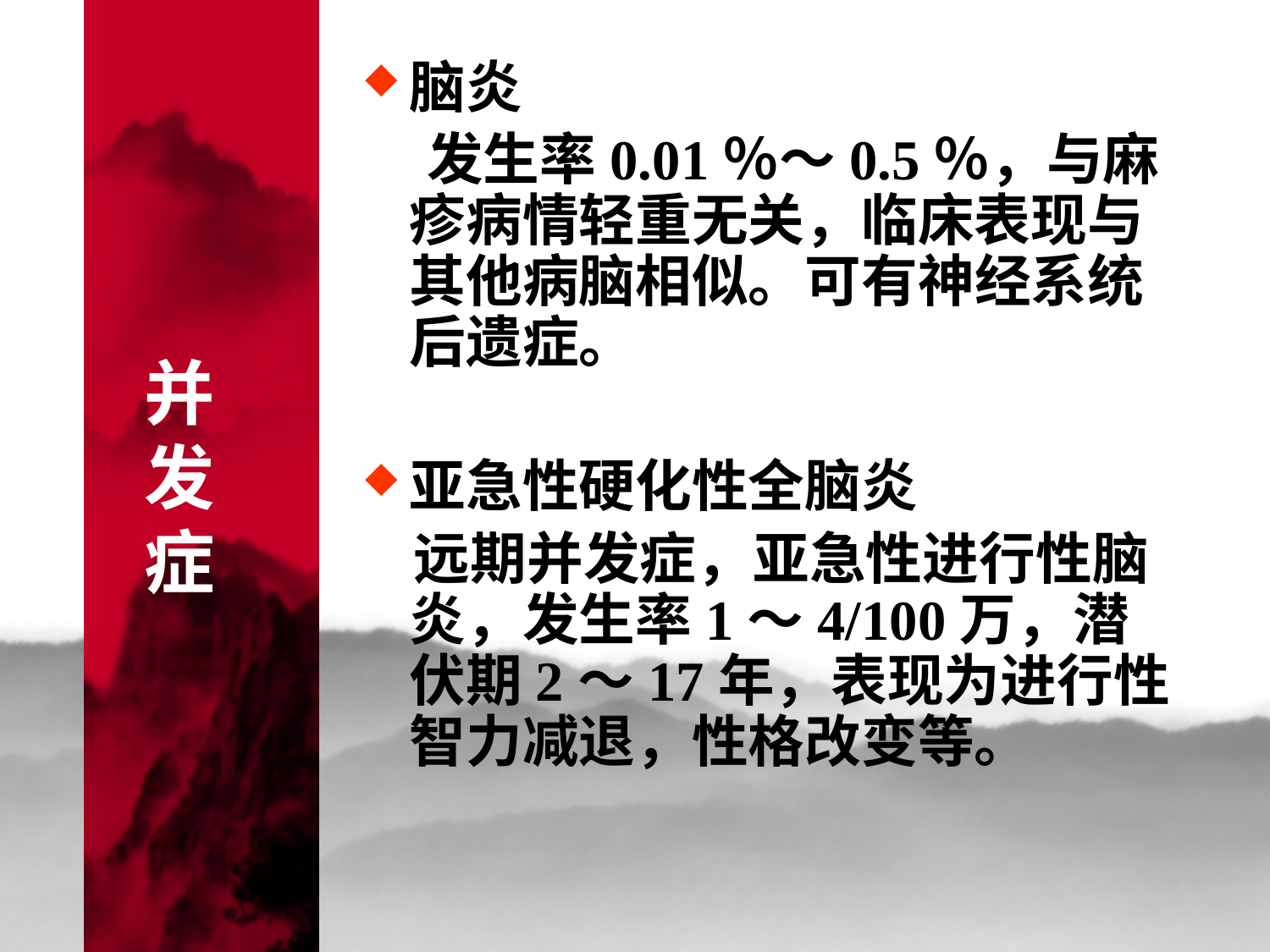

# 并 发 症
脑炎
    发生率0.01％～0.5％，与麻疹病情轻重无关，临床表现与其他病脑相似。可有神经系统后遗症。

亚急性硬化性全脑炎
   远期并发症，亚急性进行性脑炎，发生率1～4/100万，潜伏期2～17年，表现为进行性智力减退，性格改变等。